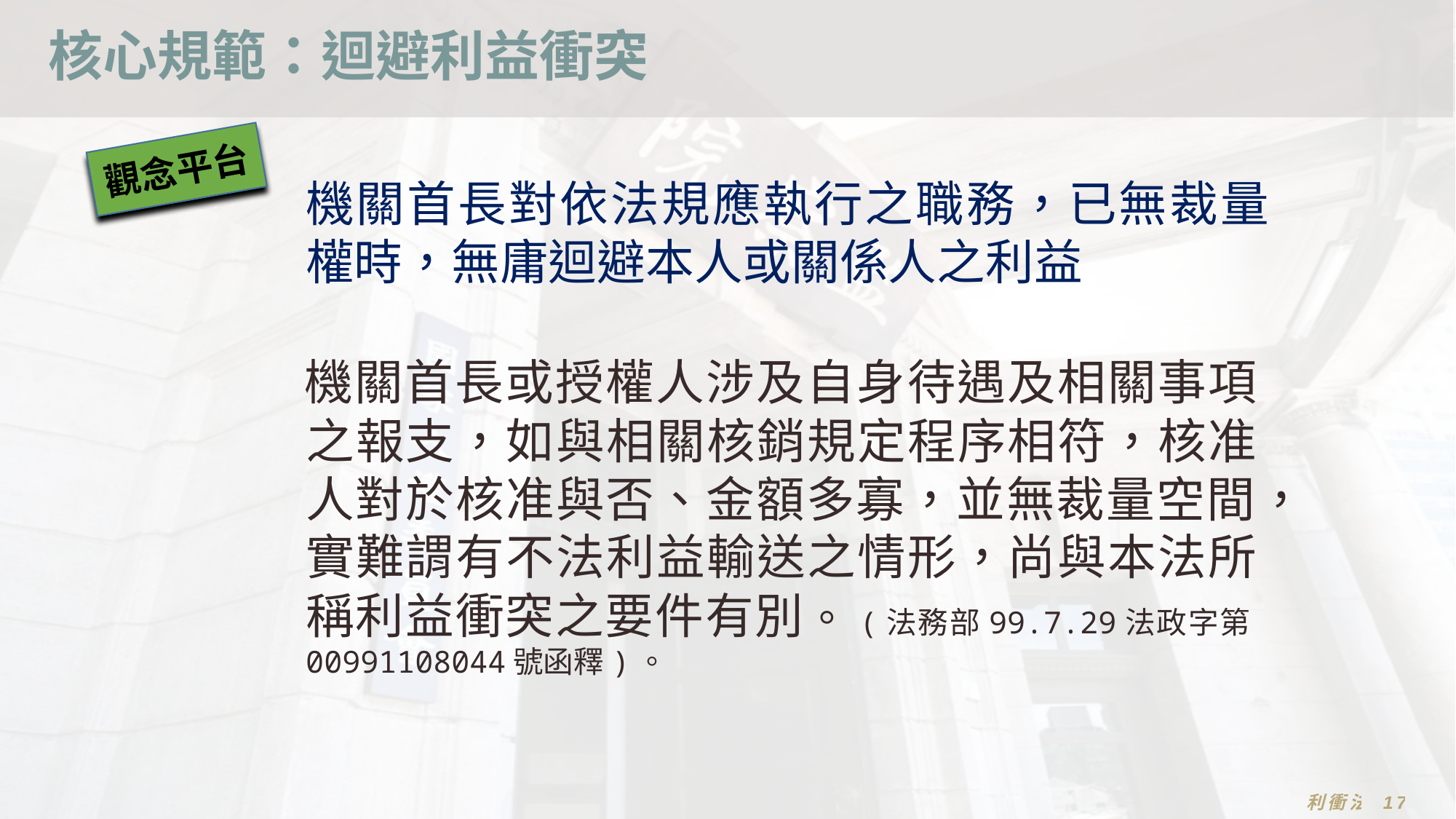

# 核心規範：迴避利益衝突
觀念平台
機關首長對依法規應執行之職務，已無裁量權時，無庸迴避本人或關係人之利益
機關首長或授權人涉及自身待遇及相關事項之報支，如與相關核銷規定程序相符，核准人對於核准與否、金額多寡，並無裁量空間，實難謂有不法利益輸送之情形，尚與本法所稱利益衝突之要件有別。(法務部99.7.29法政字第00991108044號函釋)。